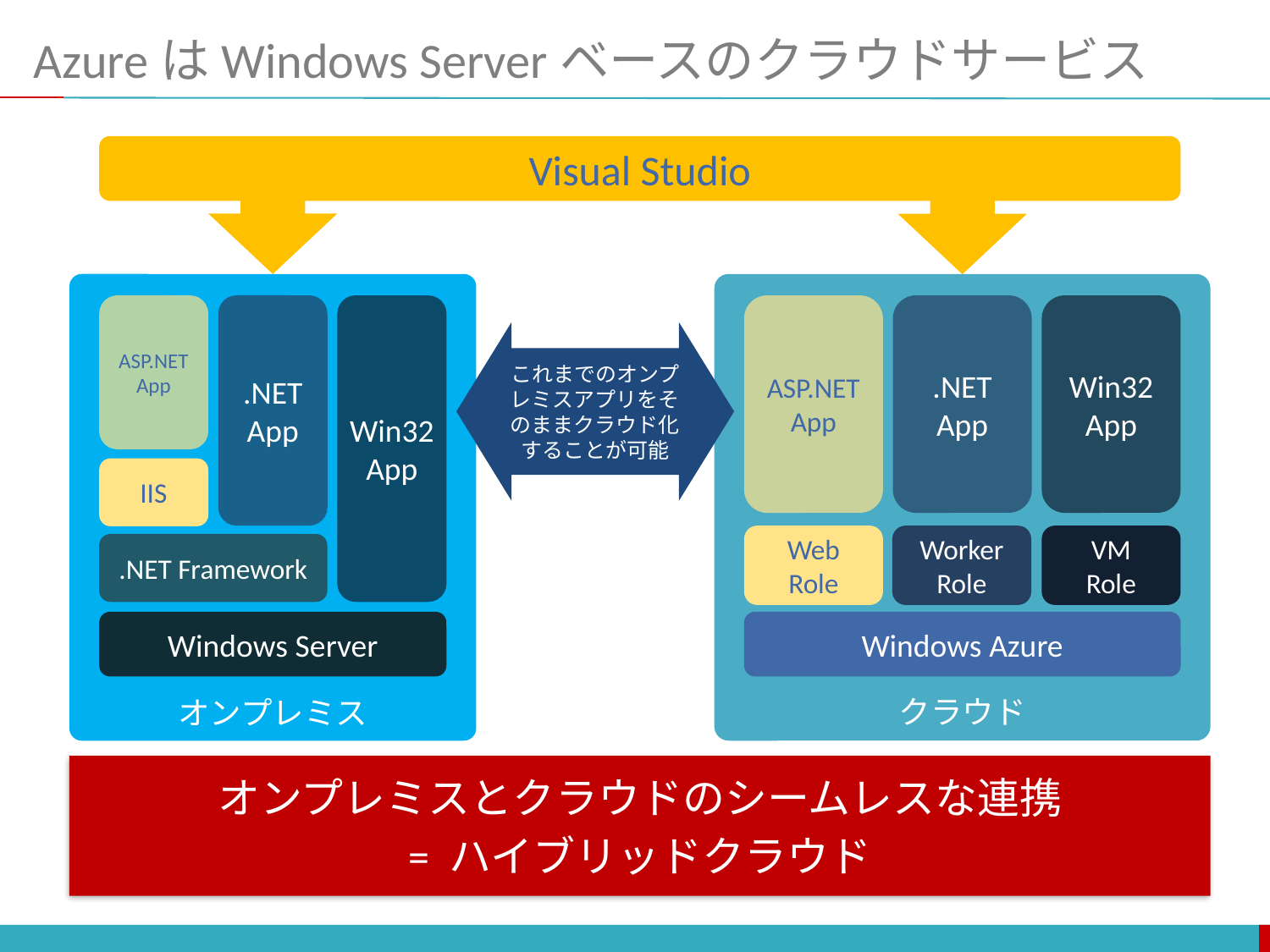

# AzureはWindows Serverベースのクラウドサービス
Visual Studio

オンプレミス
クラウド
.NET
App
ASP.NET
App
Win32
App
ASP.NET
App
.NET
App
Win32
App
これまでのオンプレミスアプリをそのままクラウド化することが可能
IIS
Web
Role
Worker
Role
VM
Role
.NET Framework
Windows Server
Windows Azure
オンプレミスとクラウドのシームレスな連携
= ハイブリッドクラウド